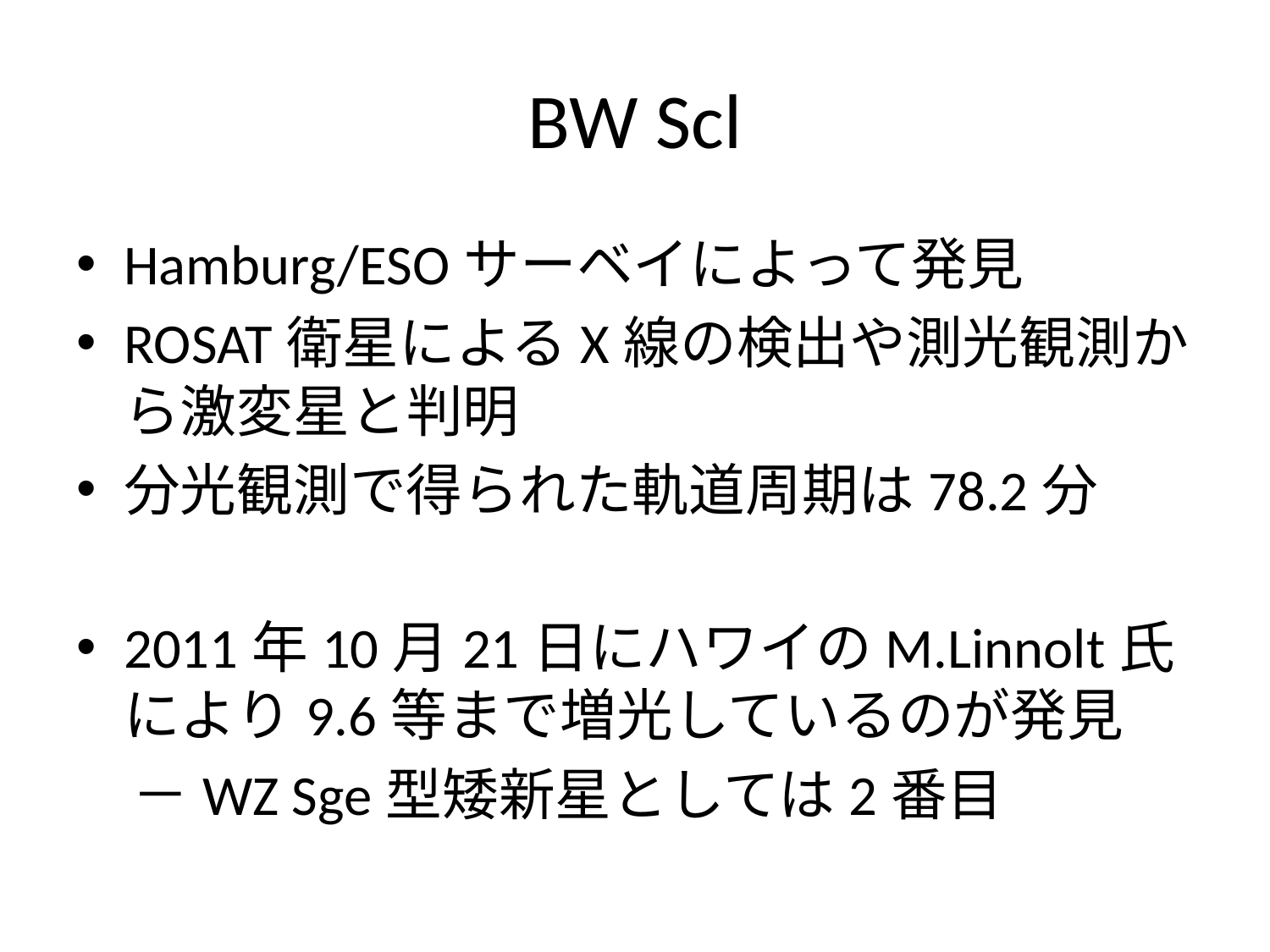

# BW Scl
Hamburg/ESOサーベイによって発見
ROSAT衛星によるX線の検出や測光観測から激変星と判明
分光観測で得られた軌道周期は78.2分

2011年10月21日にハワイのM.Linnolt氏により9.6等まで増光しているのが発見
　－WZ Sge型矮新星としては2番目